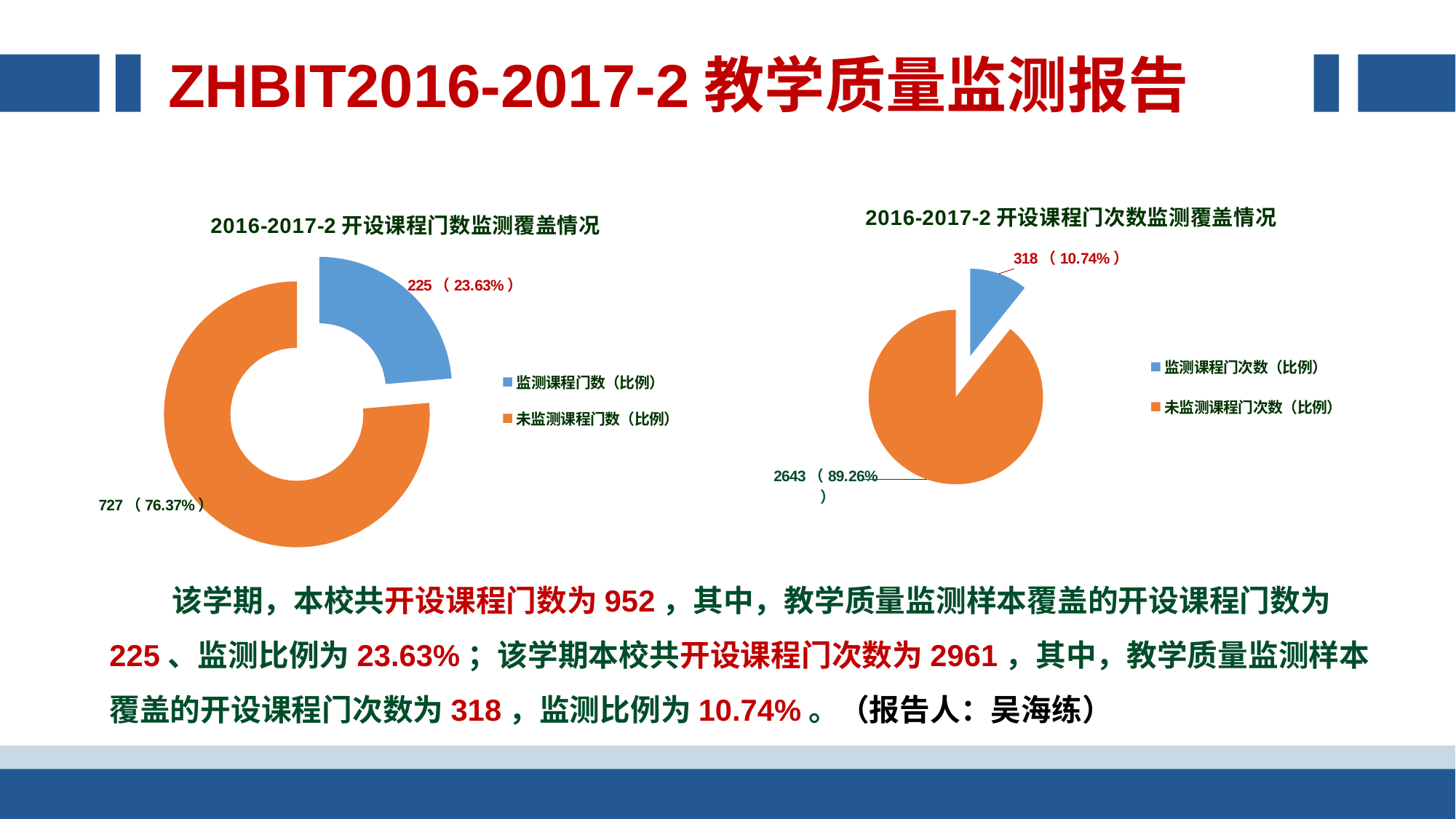

ZHBIT2016-2017-2教学质量监测报告

### Chart: 2016-2017-2开设课程门次数监测覆盖情况

| Category |  |
|---|---|
| 监测课程门次数（比例） | 318.0 |
| 未监测课程门次数（比例） | 2643.0 |

### Chart: 2016-2017-2开设课程门数监测覆盖情况

| Category |  |
|---|---|
| 监测课程门数（比例） | 225.0 |
| 未监测课程门数（比例） | 727.0 |
        该学期，本校共开设课程门数为952，其中，教学质量监测样本覆盖的开设课程门数为225、监测比例为23.63%；该学期本校共开设课程门次数为2961，其中，教学质量监测样本覆盖的开设课程门次数为318，监测比例为10.74%。（报告人：吴海练）